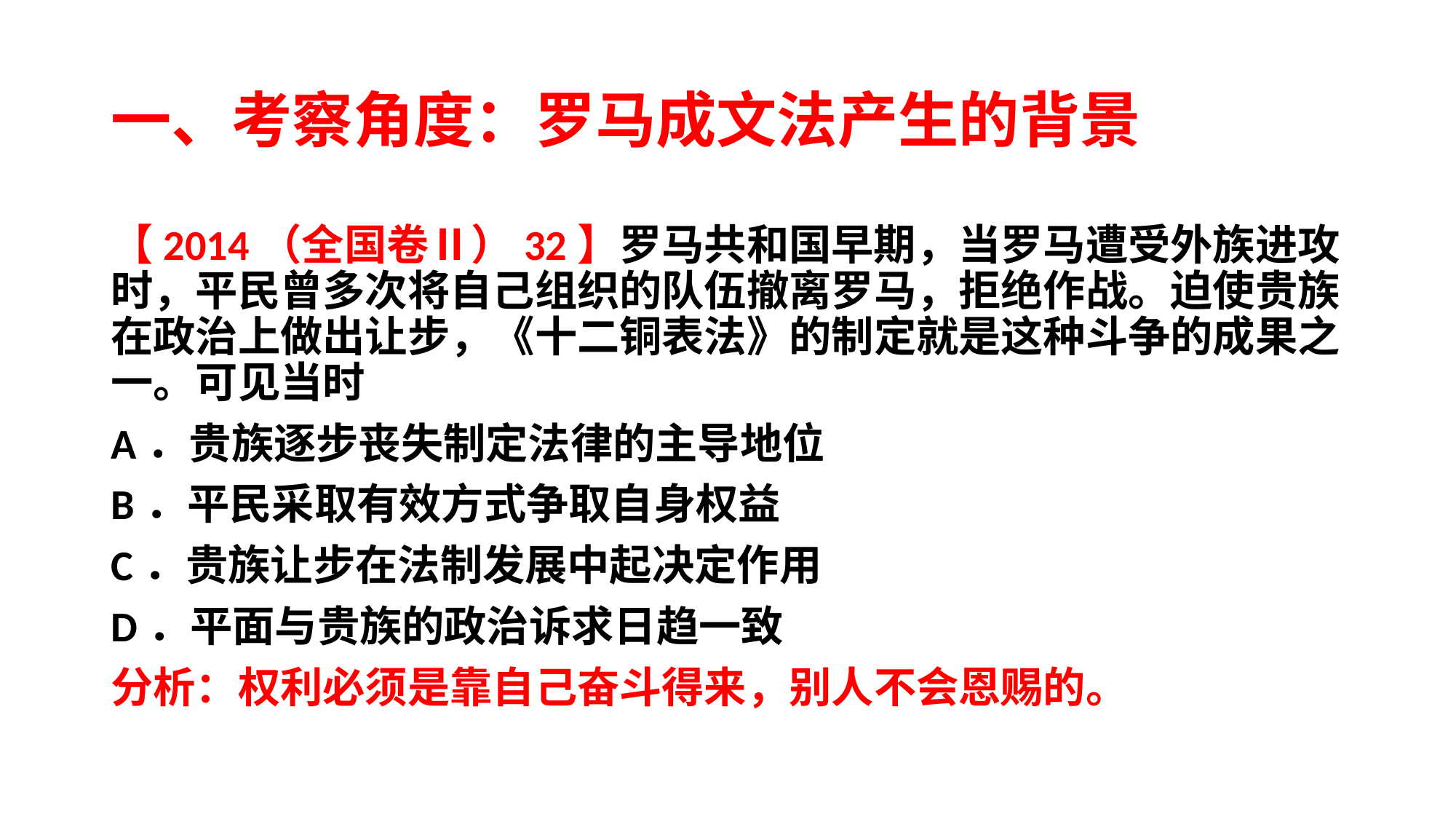

# 一、考察角度：罗马成文法产生的背景
【2014（全国卷Ⅱ）32】罗马共和国早期，当罗马遭受外族进攻时，平民曾多次将自己组织的队伍撤离罗马，拒绝作战。迫使贵族在政治上做出让步，《十二铜表法》的制定就是这种斗争的成果之一。可见当时
A．贵族逐步丧失制定法律的主导地位
B．平民采取有效方式争取自身权益
C．贵族让步在法制发展中起决定作用
D．平面与贵族的政治诉求日趋一致
分析：权利必须是靠自己奋斗得来，别人不会恩赐的。